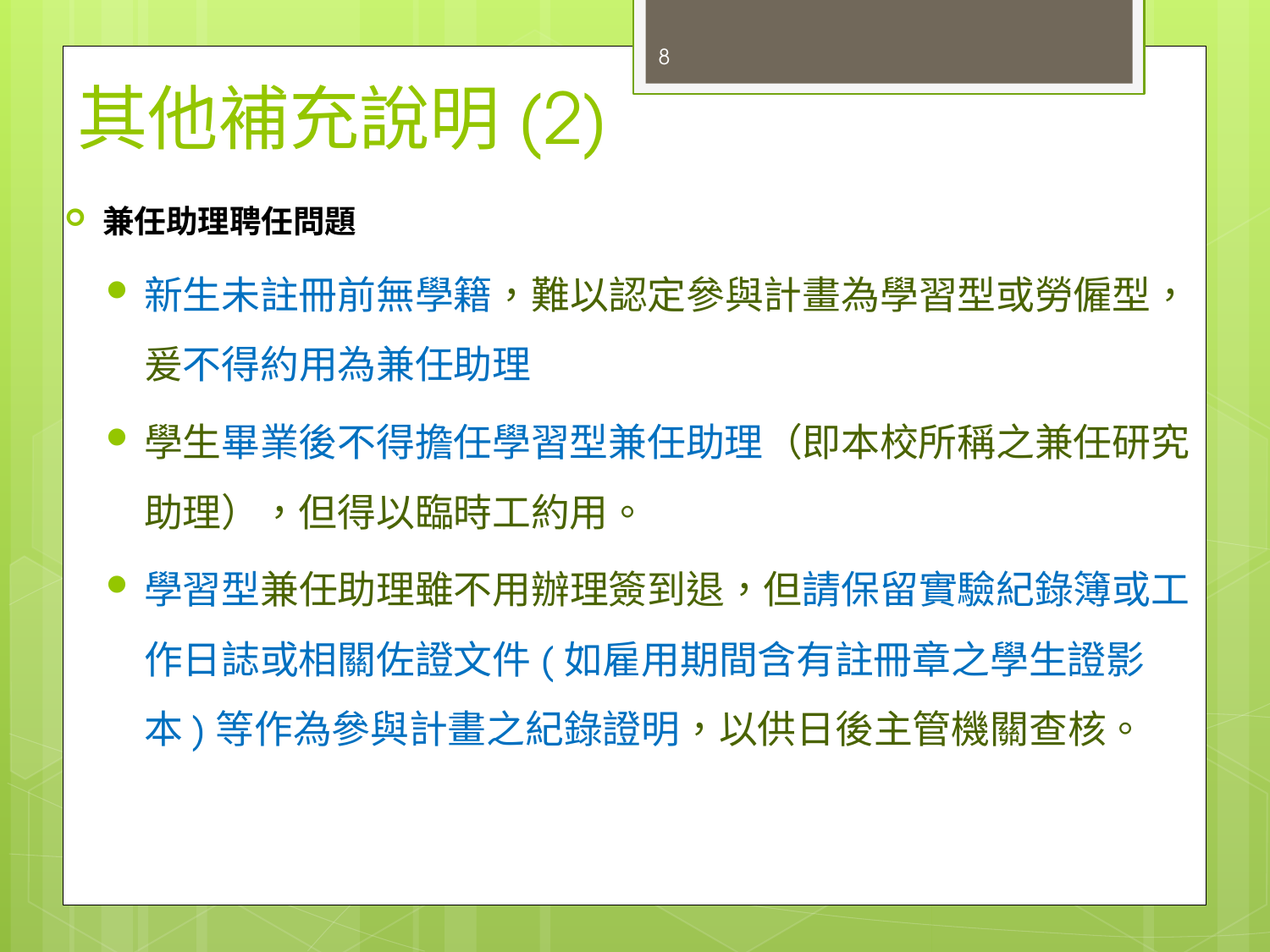

# 其他補充說明(2)
8
兼任助理聘任問題
新生未註冊前無學籍，難以認定參與計畫為學習型或勞僱型，爰不得約用為兼任助理
學生畢業後不得擔任學習型兼任助理（即本校所稱之兼任研究助理），但得以臨時工約用。
學習型兼任助理雖不用辦理簽到退，但請保留實驗紀錄簿或工作日誌或相關佐證文件(如雇用期間含有註冊章之學生證影本)等作為參與計畫之紀錄證明，以供日後主管機關查核。